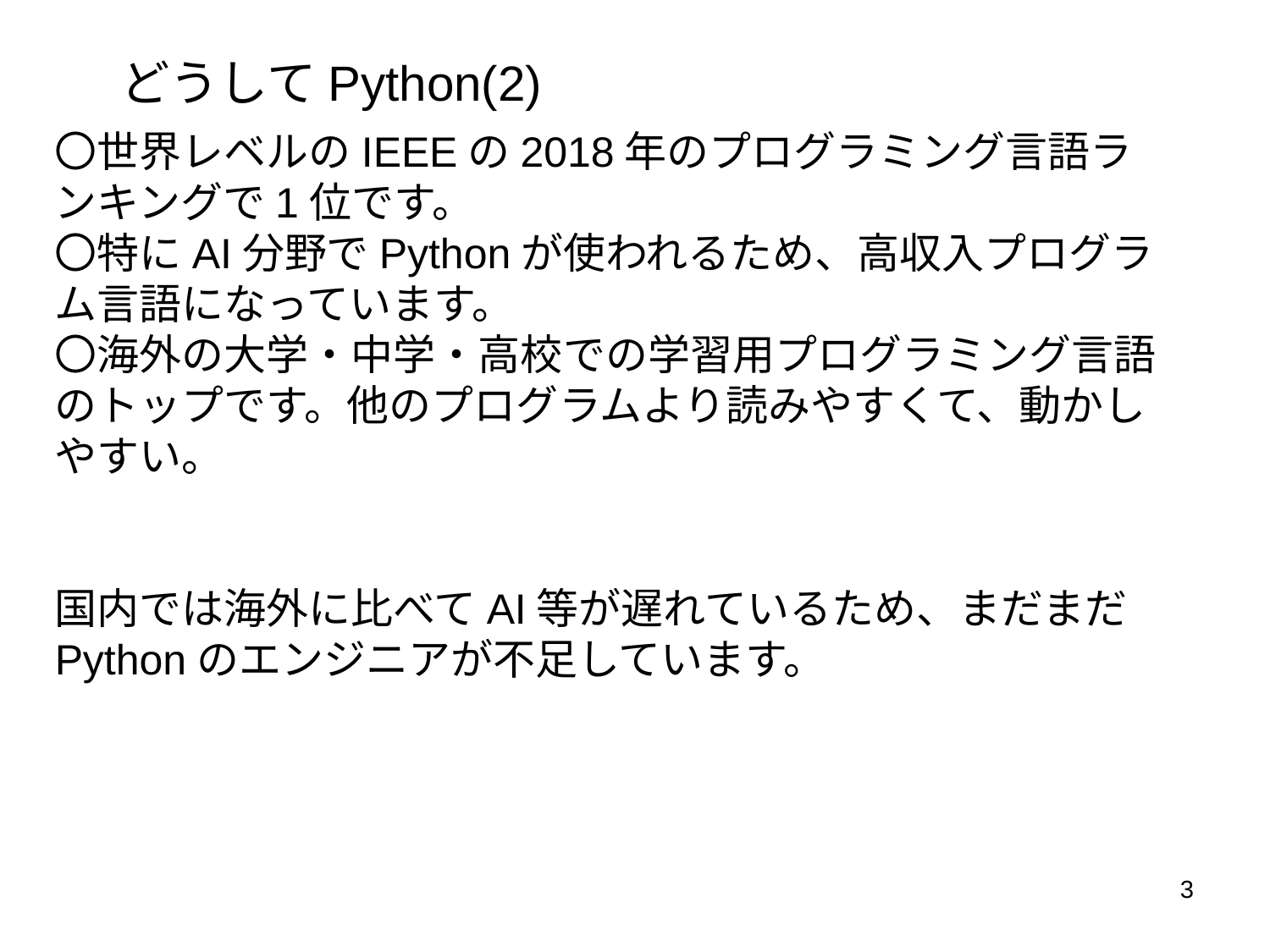

どうしてPython(2)
〇世界レベルのIEEEの2018年のプログラミング言語ランキングで1位です。
〇特にAI分野でPythonが使われるため、高収入プログラム言語になっています。
〇海外の大学・中学・高校での学習用プログラミング言語のトップです。他のプログラムより読みやすくて、動かしやすい。

国内では海外に比べてAI等が遅れているため、まだまだPythonのエンジニアが不足しています。

3